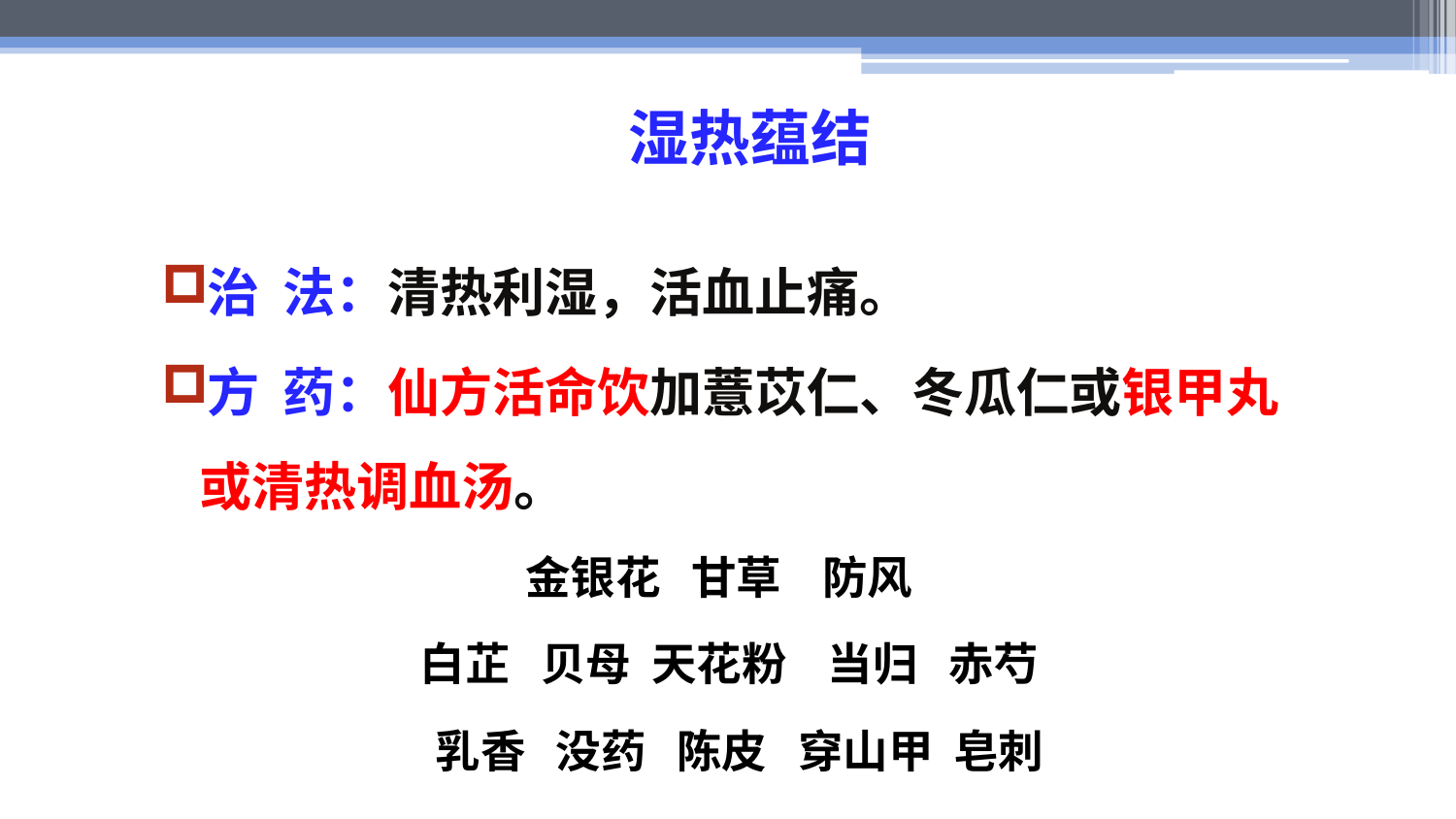

# 湿热蕴结
治  法：清热利湿，活血止痛。
方  药：仙方活命饮加薏苡仁、冬瓜仁或银甲丸或清热调血汤。
金银花   甘草    防风
 白芷   贝母  天花粉    当归   赤芍
乳香   没药   陈皮   穿山甲  皂刺